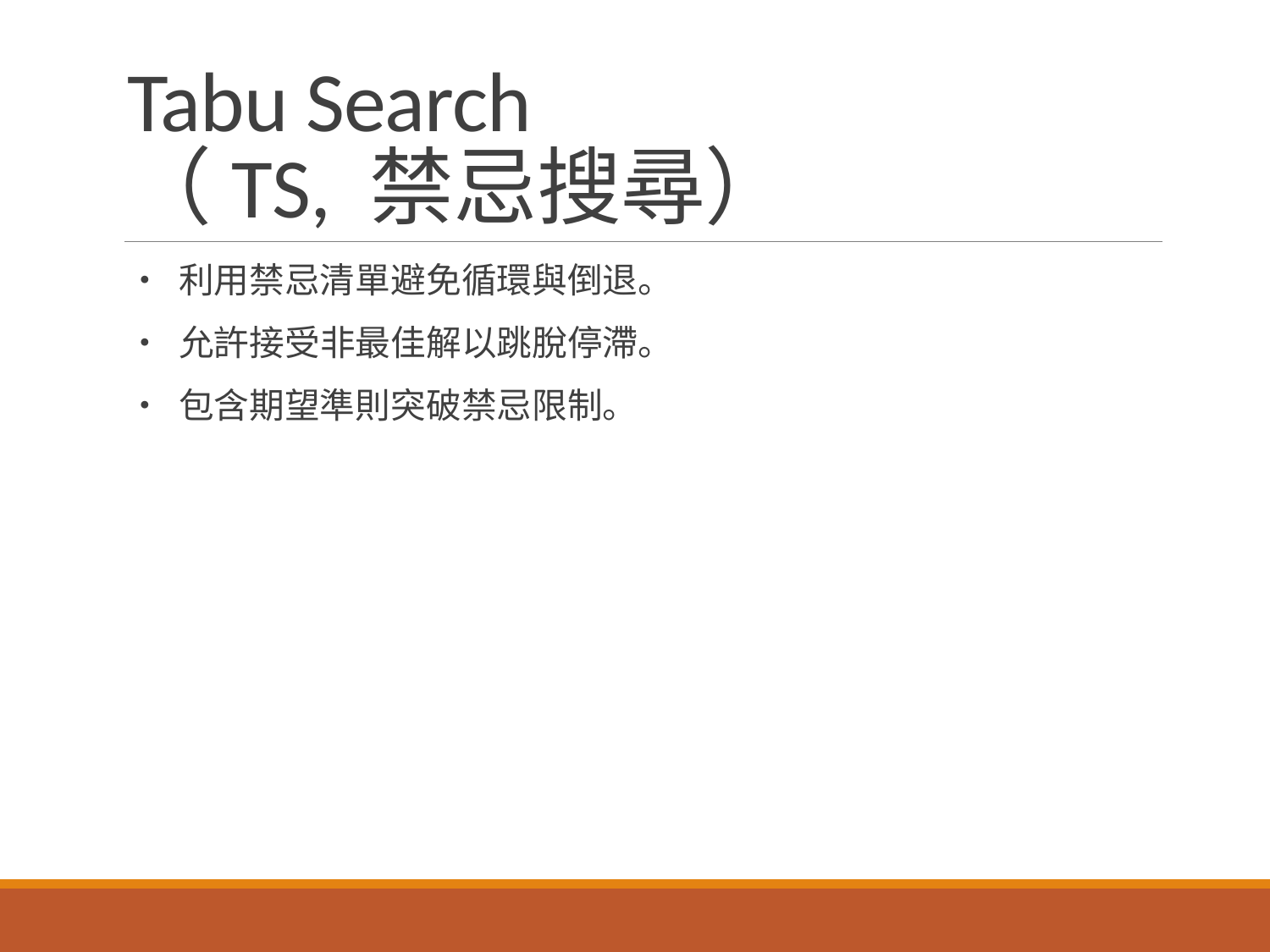

# Tabu Search （TS, 禁忌搜尋）
• 利用禁忌清單避免循環與倒退。
• 允許接受非最佳解以跳脫停滯。
• 包含期望準則突破禁忌限制。